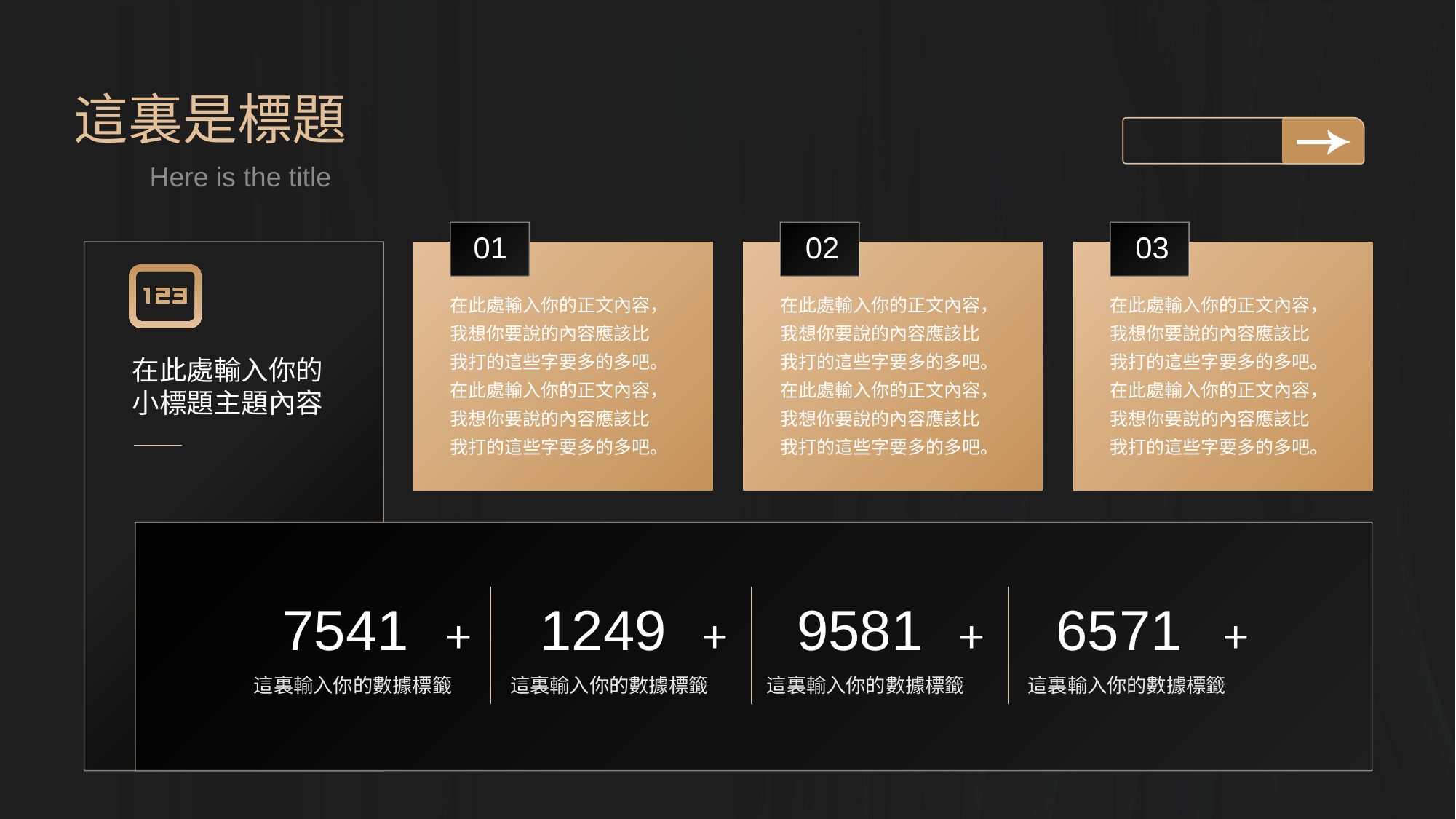

這裏是標題
Here is the title

01

在此處輸入你的正文內容，我想你要說的內容應該比我打的這些字要多的多吧。
在此處輸入你的正文內容，我想你要說的內容應該比我打的這些字要多的多吧。

02

在此處輸入你的正文內容，我想你要說的內容應該比我打的這些字要多的多吧。
在此處輸入你的正文內容，我想你要說的內容應該比我打的這些字要多的多吧。

03

在此處輸入你的正文內容，我想你要說的內容應該比我打的這些字要多的多吧。
在此處輸入你的正文內容，我想你要說的內容應該比我打的這些字要多的多吧。

在此處輸入你的
小標題主題內容

7541
+
這裏輸入你的數據標籤
1249
+
這裏輸入你的數據標籤
9581
+
這裏輸入你的數據標籤
6571
+
這裏輸入你的數據標籤